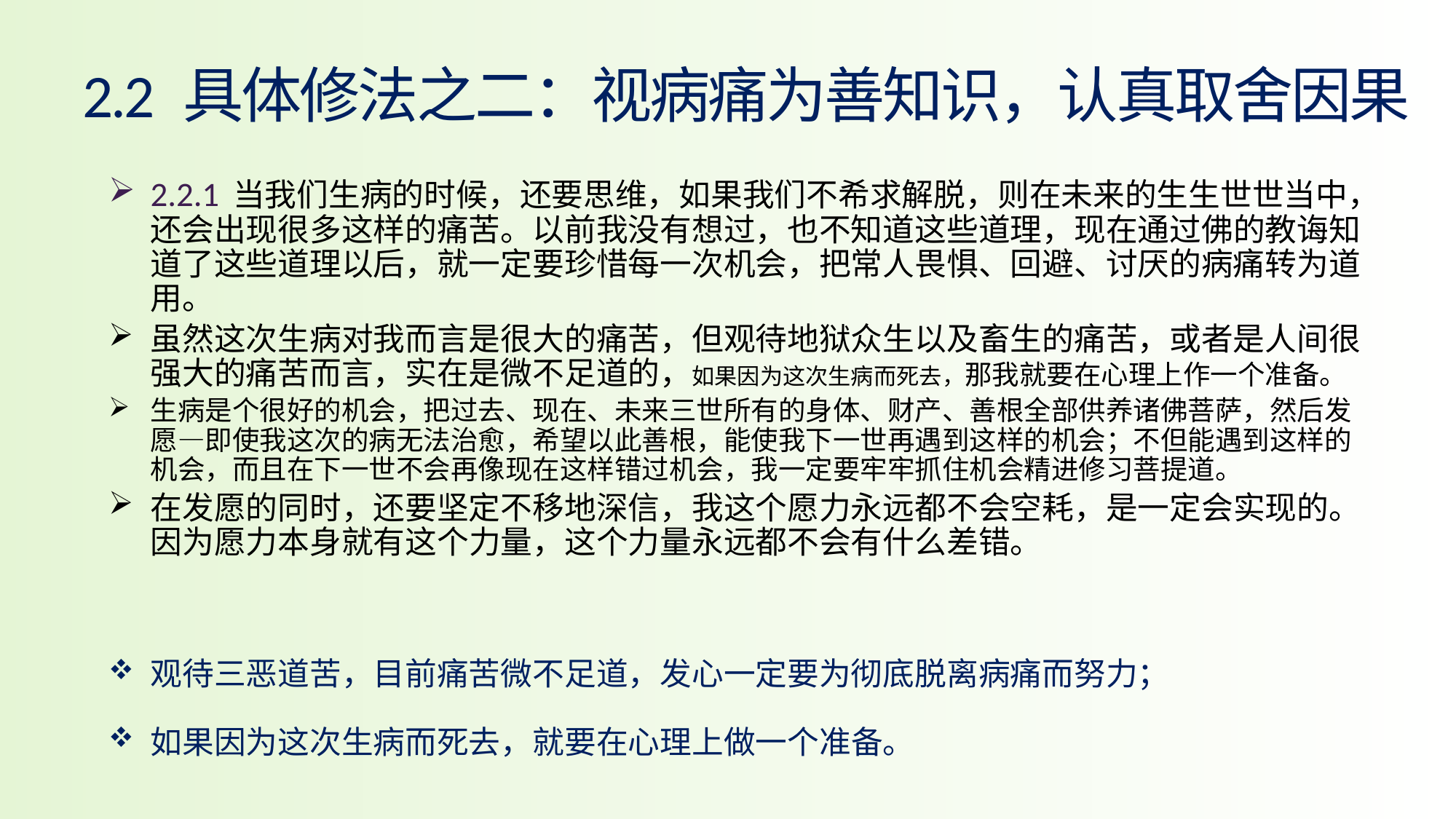

2.2 具体修法之二：视病痛为善知识，认真取舍因果
2.2.1 当我们生病的时候，还要思维，如果我们不希求解脱，则在未来的生生世世当中，还会出现很多这样的痛苦。以前我没有想过，也不知道这些道理，现在通过佛的教诲知道了这些道理以后，就一定要珍惜每一次机会，把常人畏惧、回避、讨厌的病痛转为道用。
虽然这次生病对我而言是很大的痛苦，但观待地狱众生以及畜生的痛苦，或者是人间很强大的痛苦而言，实在是微不足道的，如果因为这次生病而死去，那我就要在心理上作一个准备。
生病是个很好的机会，把过去、现在、未来三世所有的身体、财产、善根全部供养诸佛菩萨，然后发愿—即使我这次的病无法治愈，希望以此善根，能使我下一世再遇到这样的机会；不但能遇到这样的机会，而且在下一世不会再像现在这样错过机会，我一定要牢牢抓住机会精进修习菩提道。
在发愿的同时，还要坚定不移地深信，我这个愿力永远都不会空耗，是一定会实现的。因为愿力本身就有这个力量，这个力量永远都不会有什么差错。

观待三恶道苦，目前痛苦微不足道，发心一定要为彻底脱离病痛而努力；
如果因为这次生病而死去，就要在心理上做一个准备。